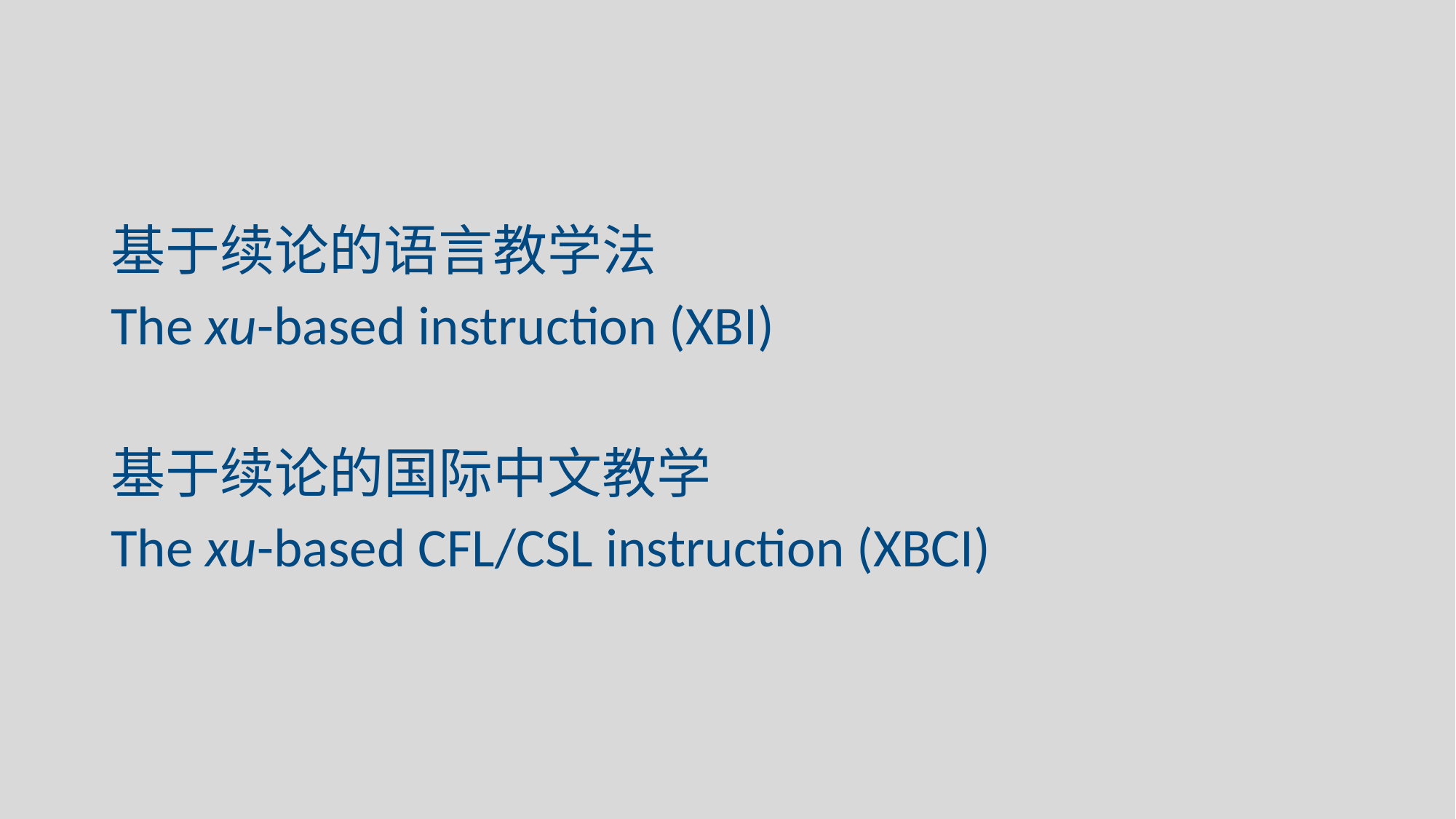

#
基于续论的语言教学法
The xu-based instruction (XBI)

基于续论的国际中文教学
The xu-based CFL/CSL instruction (XBCI)